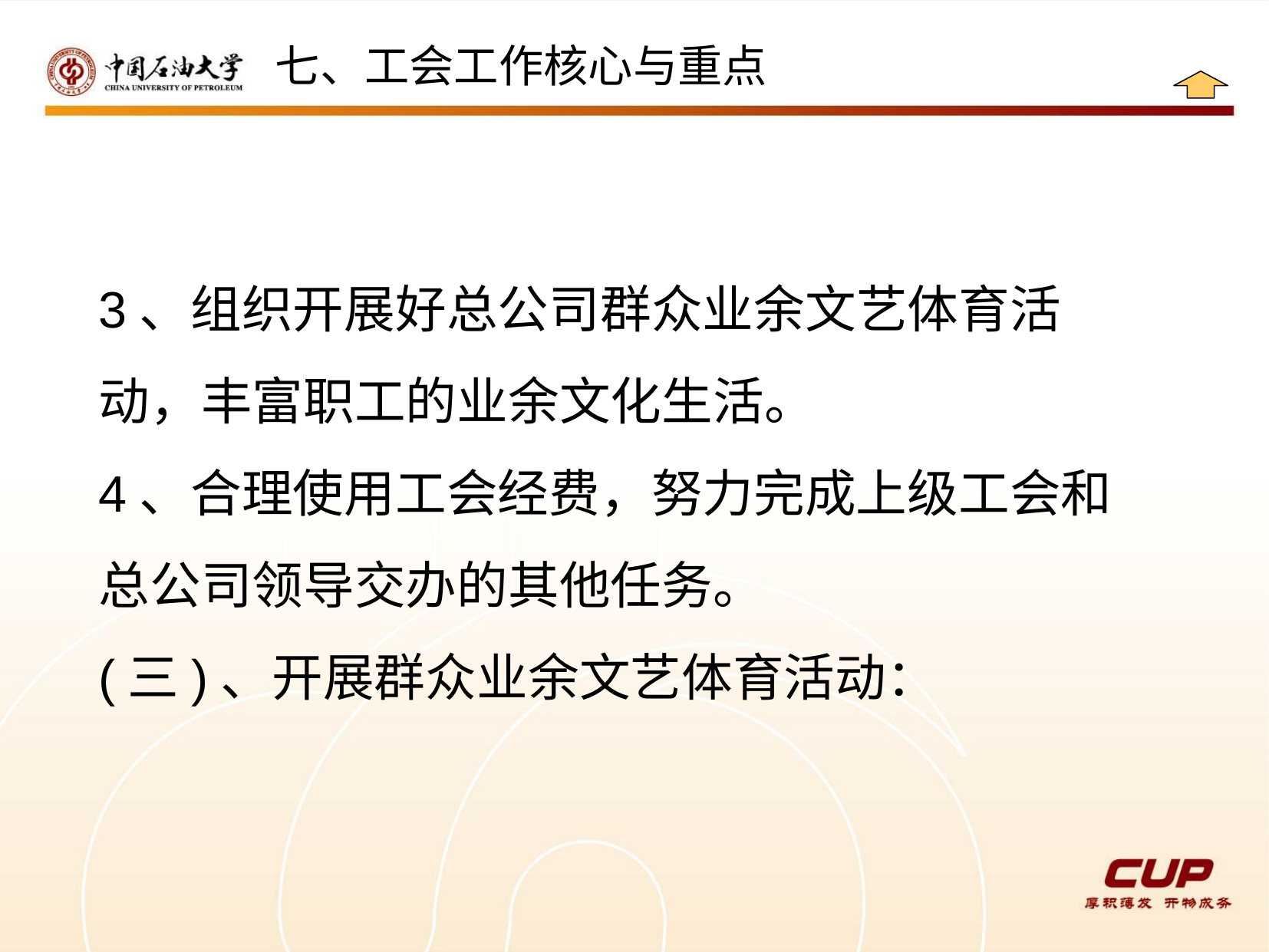

七、工会工作核心与重点

3、组织开展好总公司群众业余文艺体育活动，丰富职工的业余文化生活。
4、合理使用工会经费，努力完成上级工会和总公司领导交办的其他任务。
(三)、开展群众业余文艺体育活动：